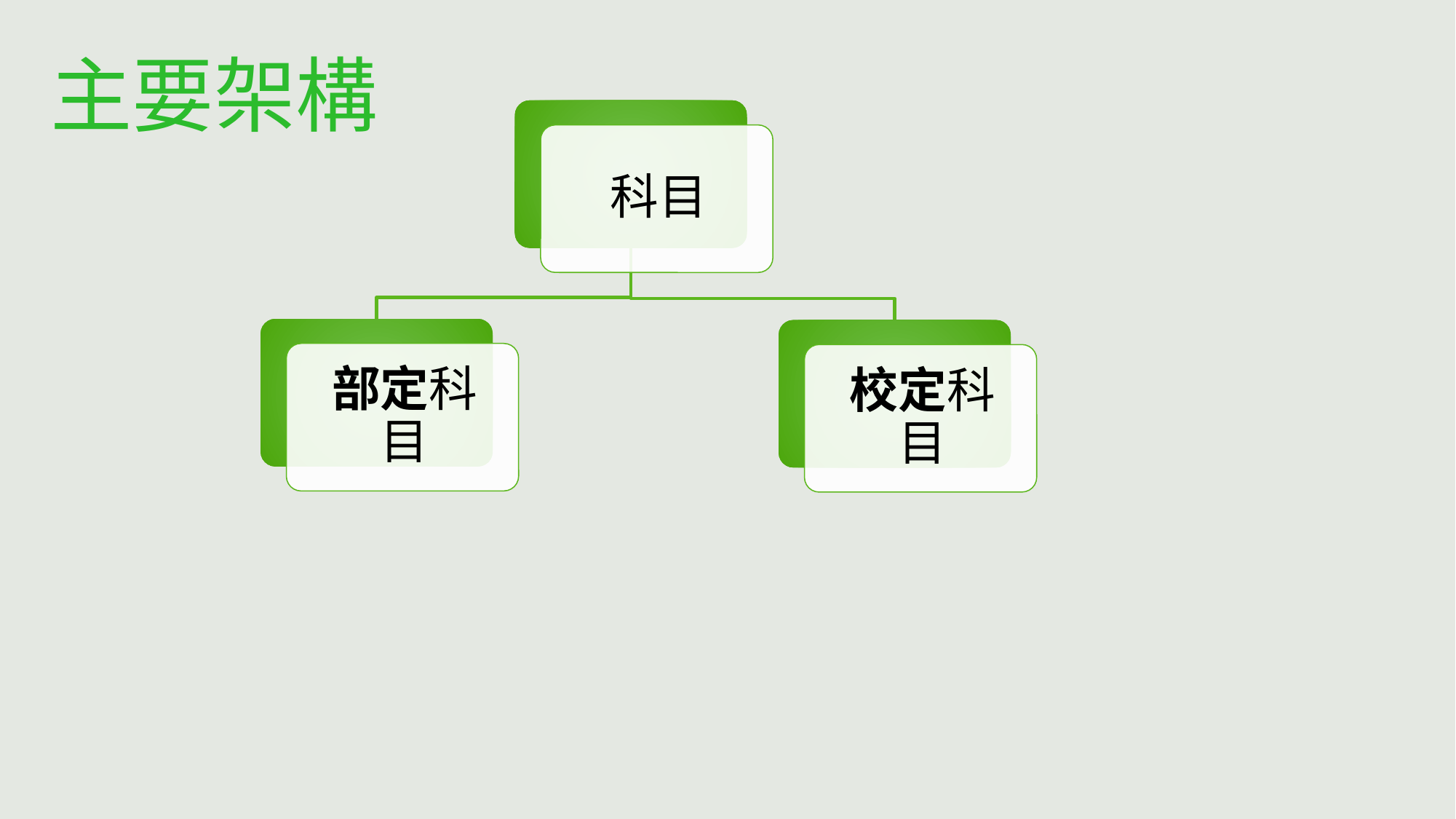

主要架構
科目
校定科目
必修
選修
部定科目
必修